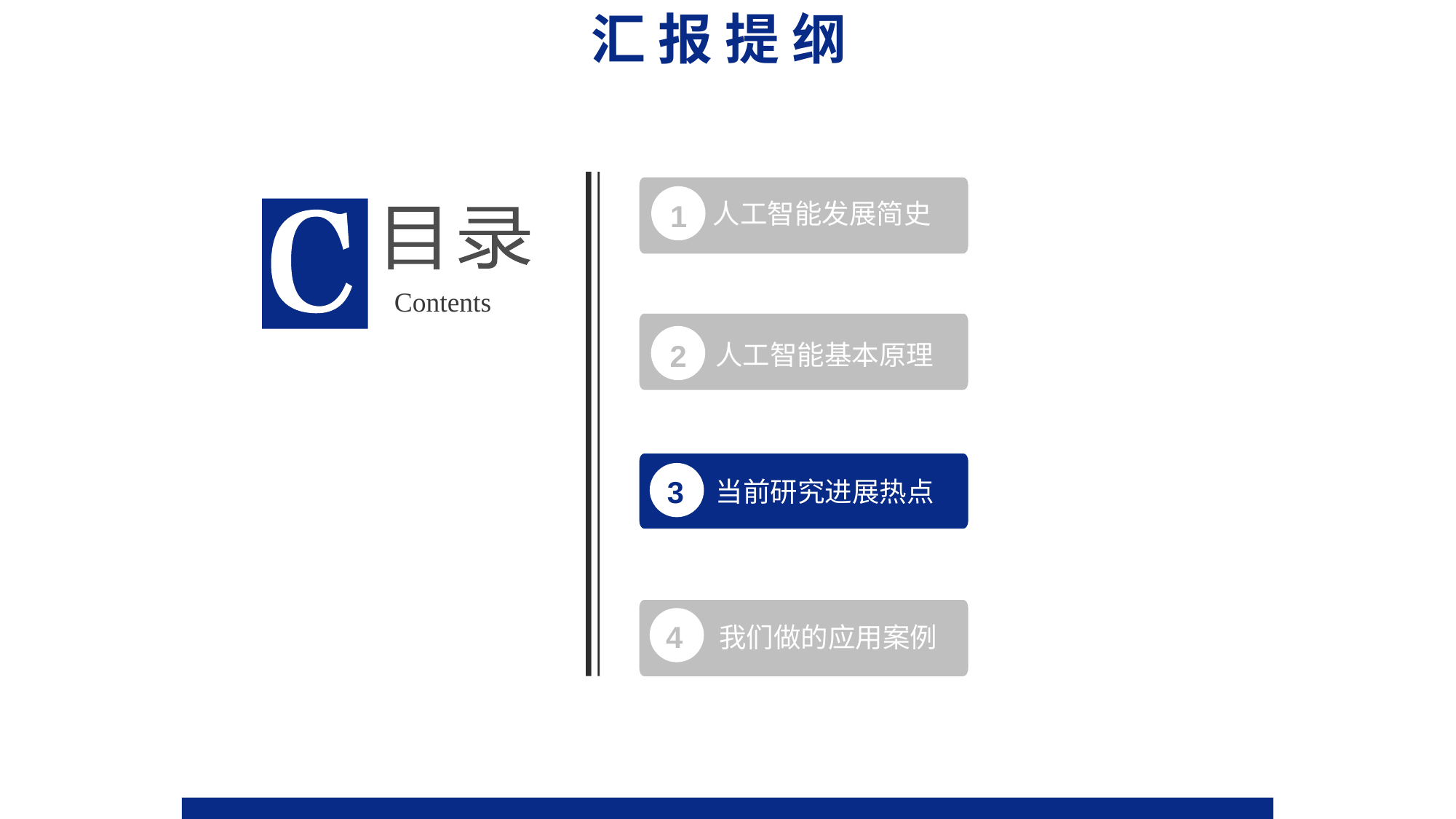

汇 报 提 纲

1
人工智能发展简史

Contents

2
人工智能基本原理

3
当前研究进展热点

4
我们做的应用案例